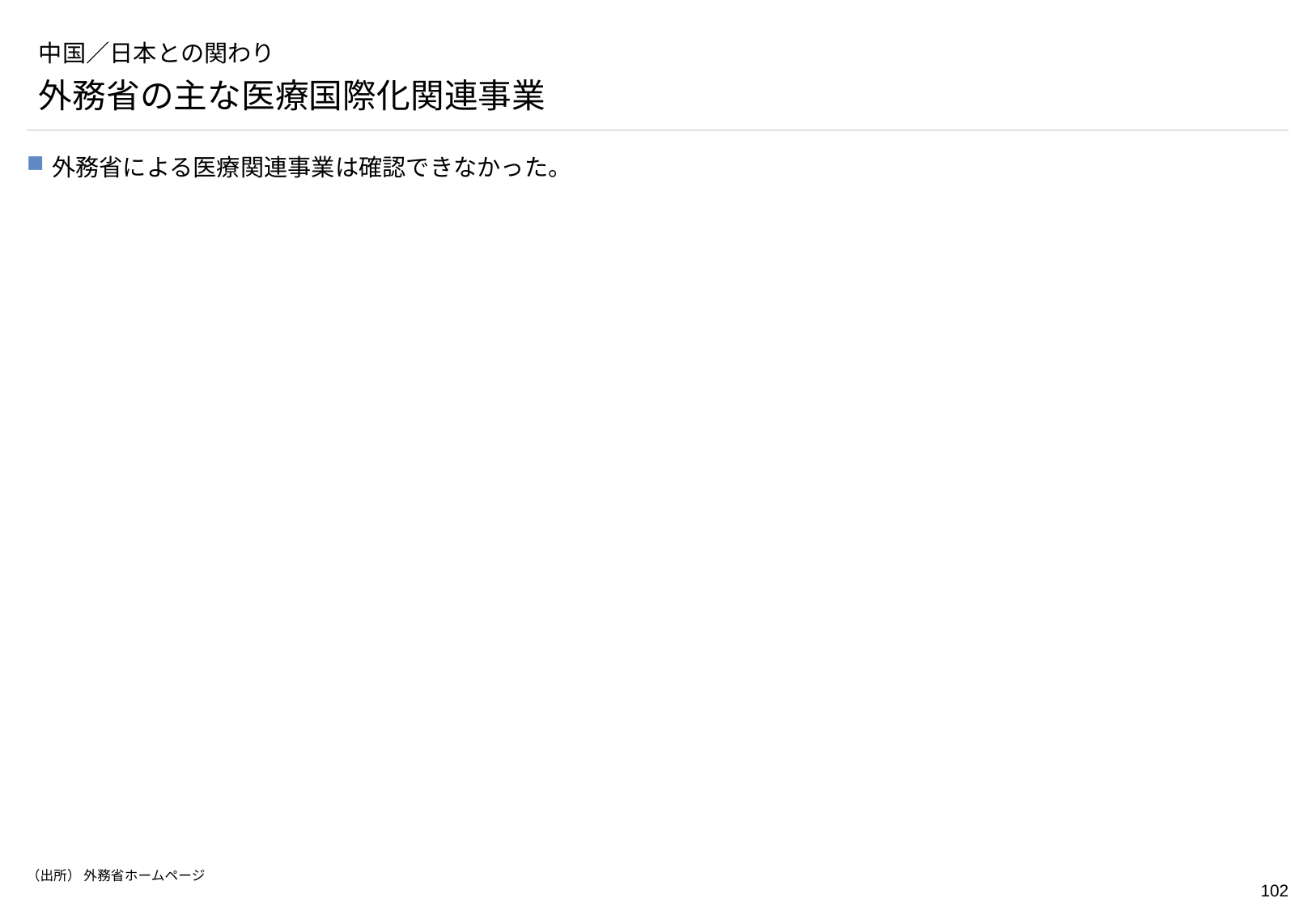

# 中国／日本との関わり
外務省の主な医療国際化関連事業
外務省による医療関連事業は確認できなかった。
（出所） 外務省ホームページ